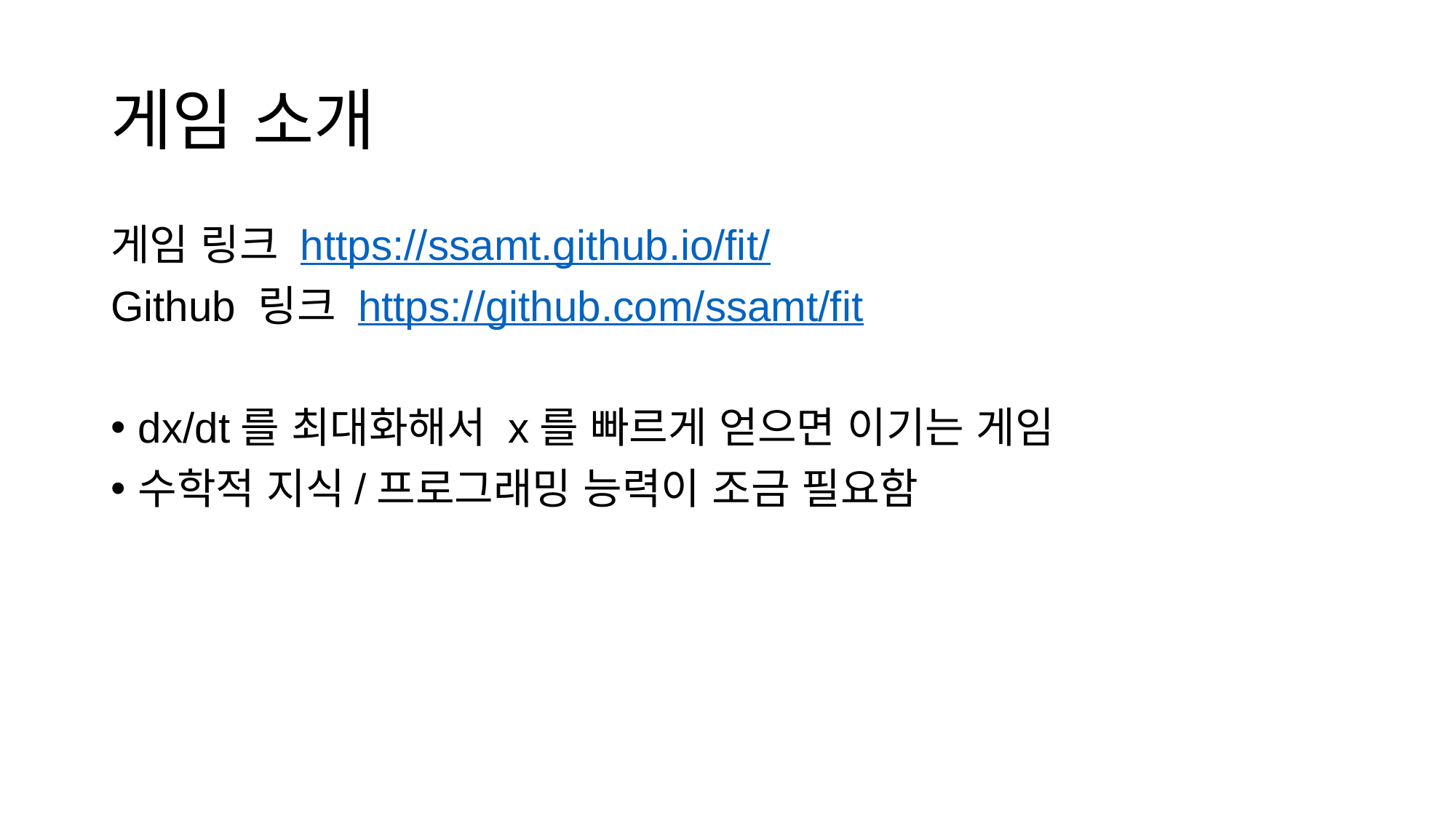

# 게임 소개
게임 링크 https://ssamt.github.io/fit/
Github 링크 https://github.com/ssamt/fit

dx/dt를 최대화해서 x를 빠르게 얻으면 이기는 게임
수학적 지식/프로그래밍 능력이 조금 필요함